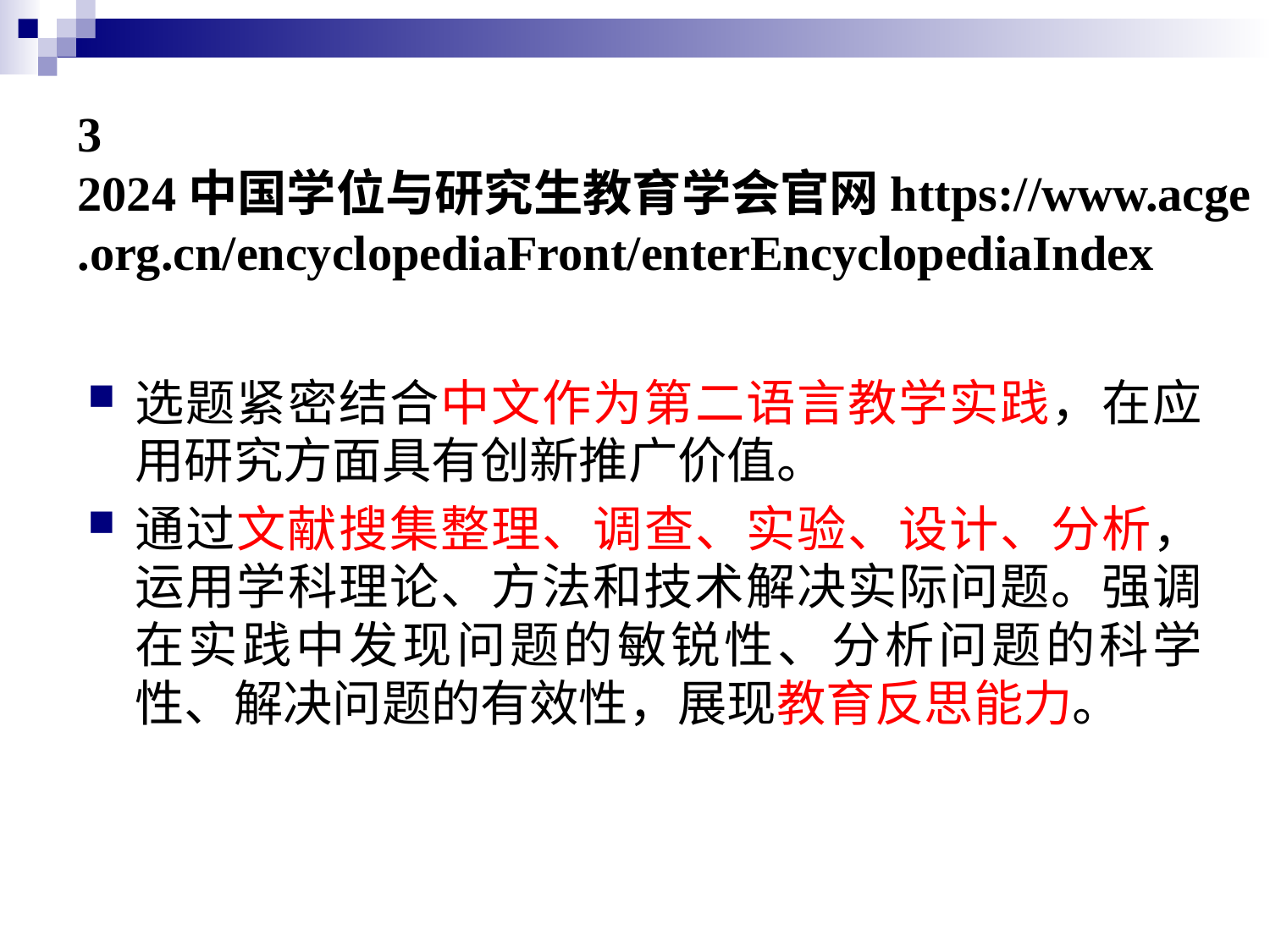

3 2024中国学位与研究生教育学会官网https://www.acge.org.cn/encyclopediaFront/enterEncyclopediaIndex
选题紧密结合中文作为第二语言教学实践，在应用研究方面具有创新推广价值。
通过文献搜集整理、调查、实验、设计、分析，运用学科理论、方法和技术解决实际问题。强调在实践中发现问题的敏锐性、分析问题的科学性、解决问题的有效性，展现教育反思能力。